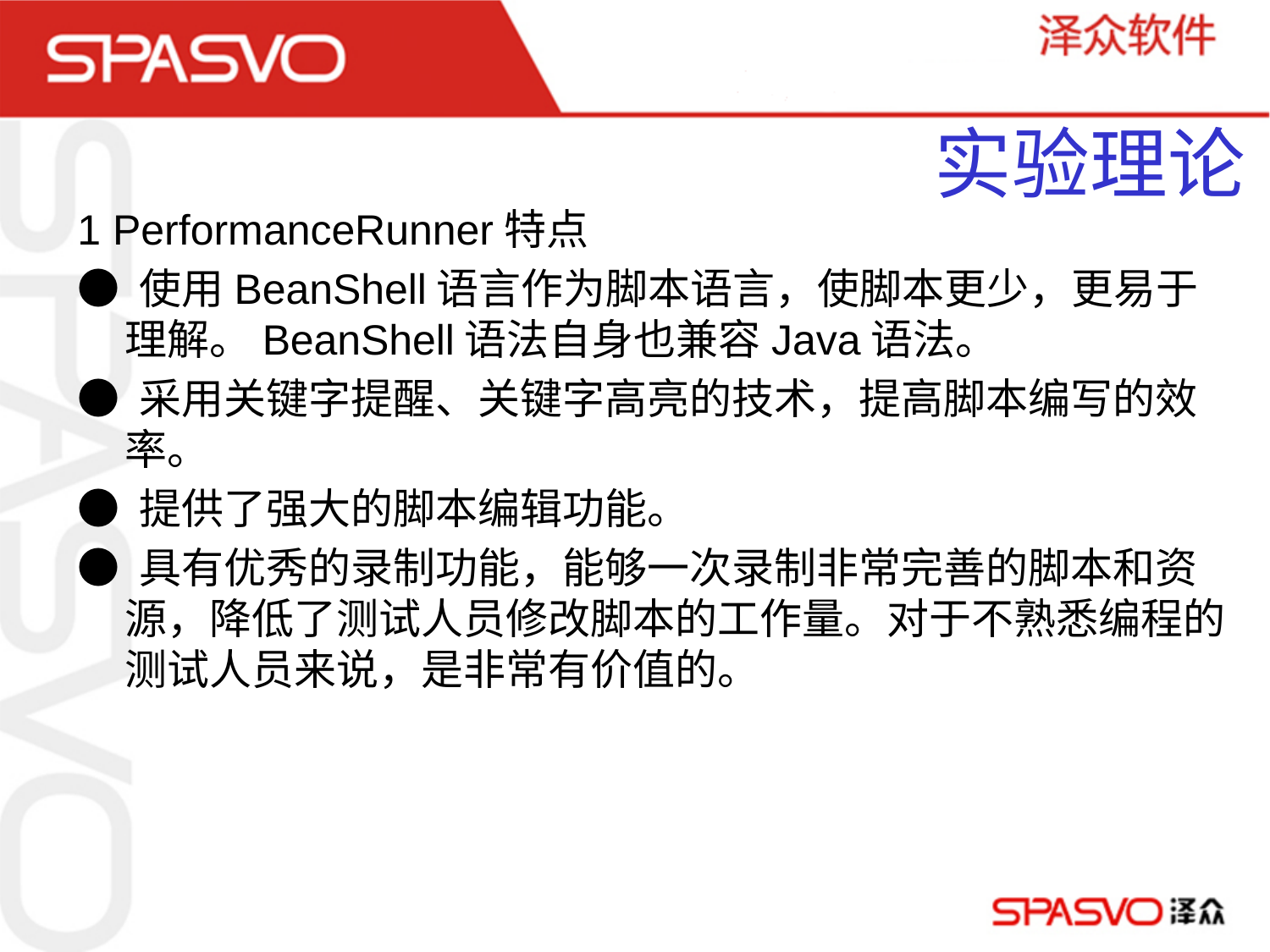

# 实验理论
1 PerformanceRunner特点
● 使用BeanShell语言作为脚本语言，使脚本更少，更易于理解。BeanShell语法自身也兼容Java语法。
● 采用关键字提醒、关键字高亮的技术，提高脚本编写的效率。
● 提供了强大的脚本编辑功能。
● 具有优秀的录制功能，能够一次录制非常完善的脚本和资源，降低了测试人员修改脚本的工作量。对于不熟悉编程的测试人员来说，是非常有价值的。